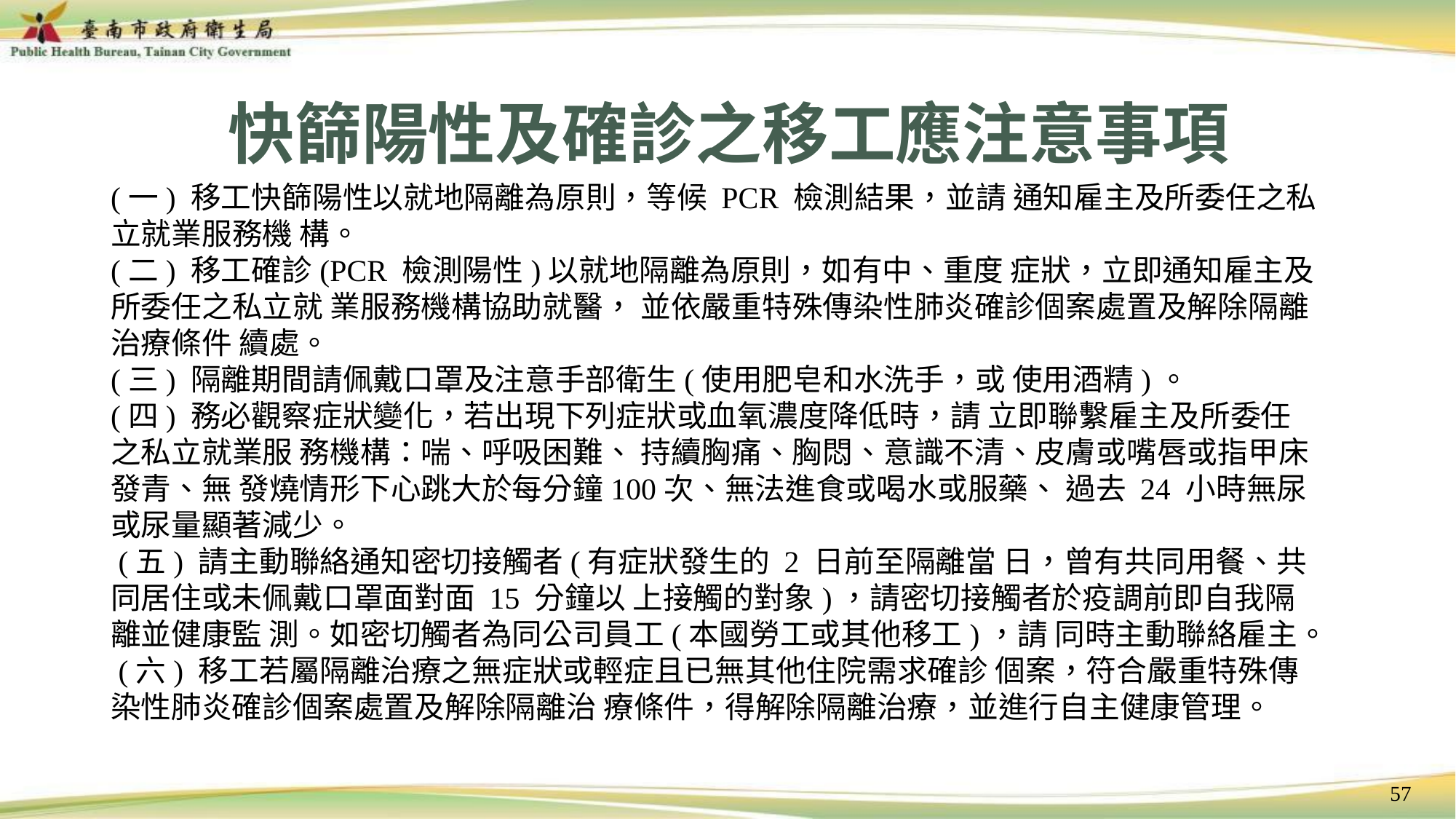

# 快篩陽性及確診之移工應注意事項
(一) 移工快篩陽性以就地隔離為原則，等候 PCR 檢測結果，並請 通知雇主及所委任之私立就業服務機 構。
(二) 移工確診(PCR 檢測陽性)以就地隔離為原則，如有中、重度 症狀，立即通知雇主及所委任之私立就 業服務機構協助就醫， 並依嚴重特殊傳染性肺炎確診個案處置及解除隔離治療條件 續處。
(三) 隔離期間請佩戴口罩及注意手部衛生(使用肥皂和水洗手，或 使用酒精)。
(四) 務必觀察症狀變化，若出現下列症狀或血氧濃度降低時，請 立即聯繫雇主及所委任之私立就業服 務機構：喘、呼吸困難、 持續胸痛、胸悶、意識不清、皮膚或嘴唇或指甲床發青、無 發燒情形下心跳大於每分鐘100次、無法進食或喝水或服藥、 過去 24 小時無尿或尿量顯著減少。
 (五) 請主動聯絡通知密切接觸者(有症狀發生的 2 日前至隔離當 日，曾有共同用餐、共同居住或未佩戴口罩面對面 15 分鐘以 上接觸的對象)，請密切接觸者於疫調前即自我隔離並健康監 測。如密切觸者為同公司員工(本國勞工或其他移工)，請 同時主動聯絡雇主。
 (六) 移工若屬隔離治療之無症狀或輕症且已無其他住院需求確診 個案，符合嚴重特殊傳染性肺炎確診個案處置及解除隔離治 療條件，得解除隔離治療，並進行自主健康管理。
57